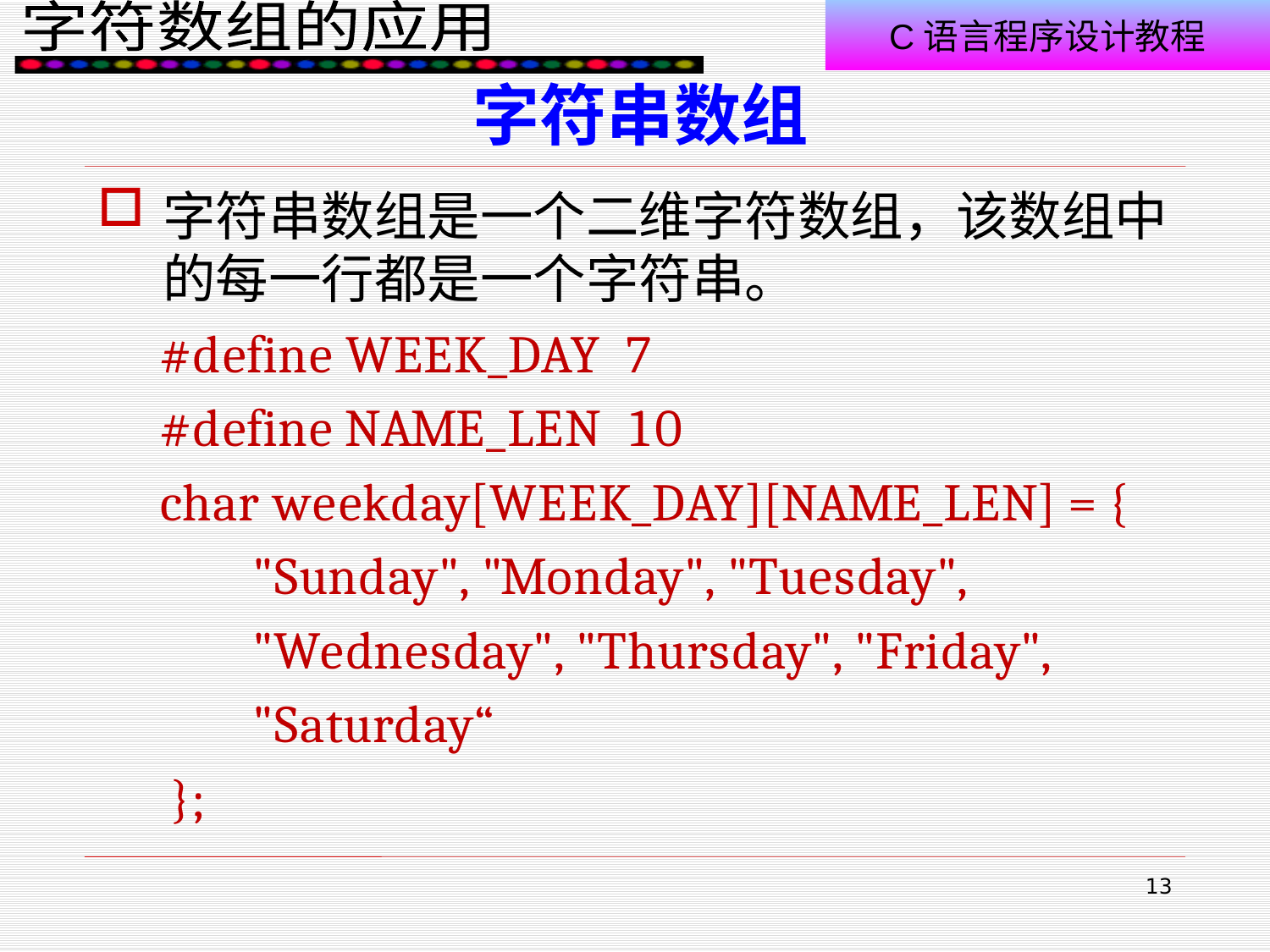

# 字符串数组
字符串数组是一个二维字符数组，该数组中的每一行都是一个字符串。
#define WEEK_DAY  7
#define NAME_LEN  10
char weekday[WEEK_DAY][NAME_LEN] = {
        "Sunday", "Monday", "Tuesday",
        "Wednesday", "Thursday", "Friday",
        "Saturday“
 };

13